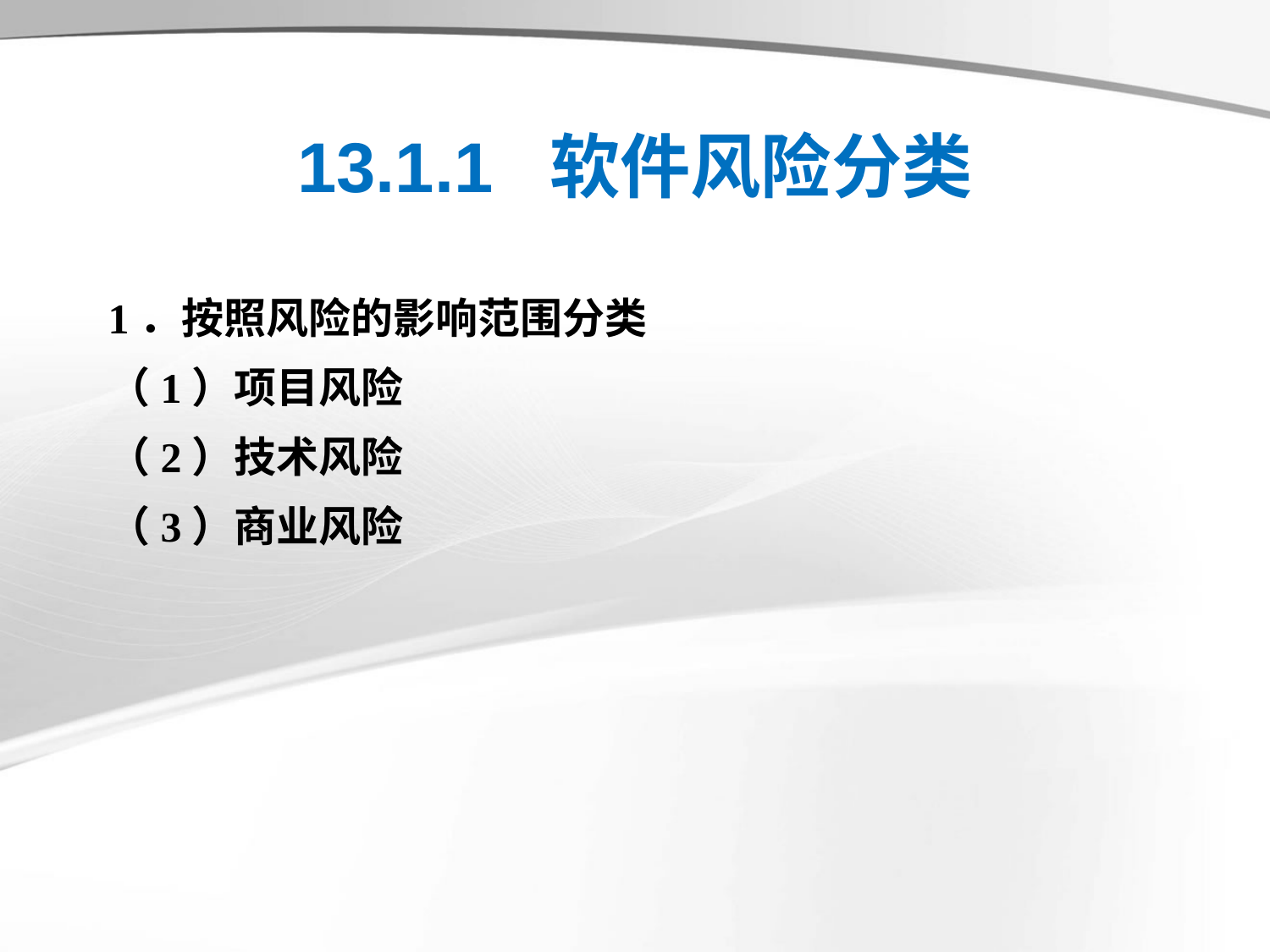

# 13.1.1  软件风险分类
1．按照风险的影响范围分类
（1）项目风险
（2）技术风险
（3）商业风险